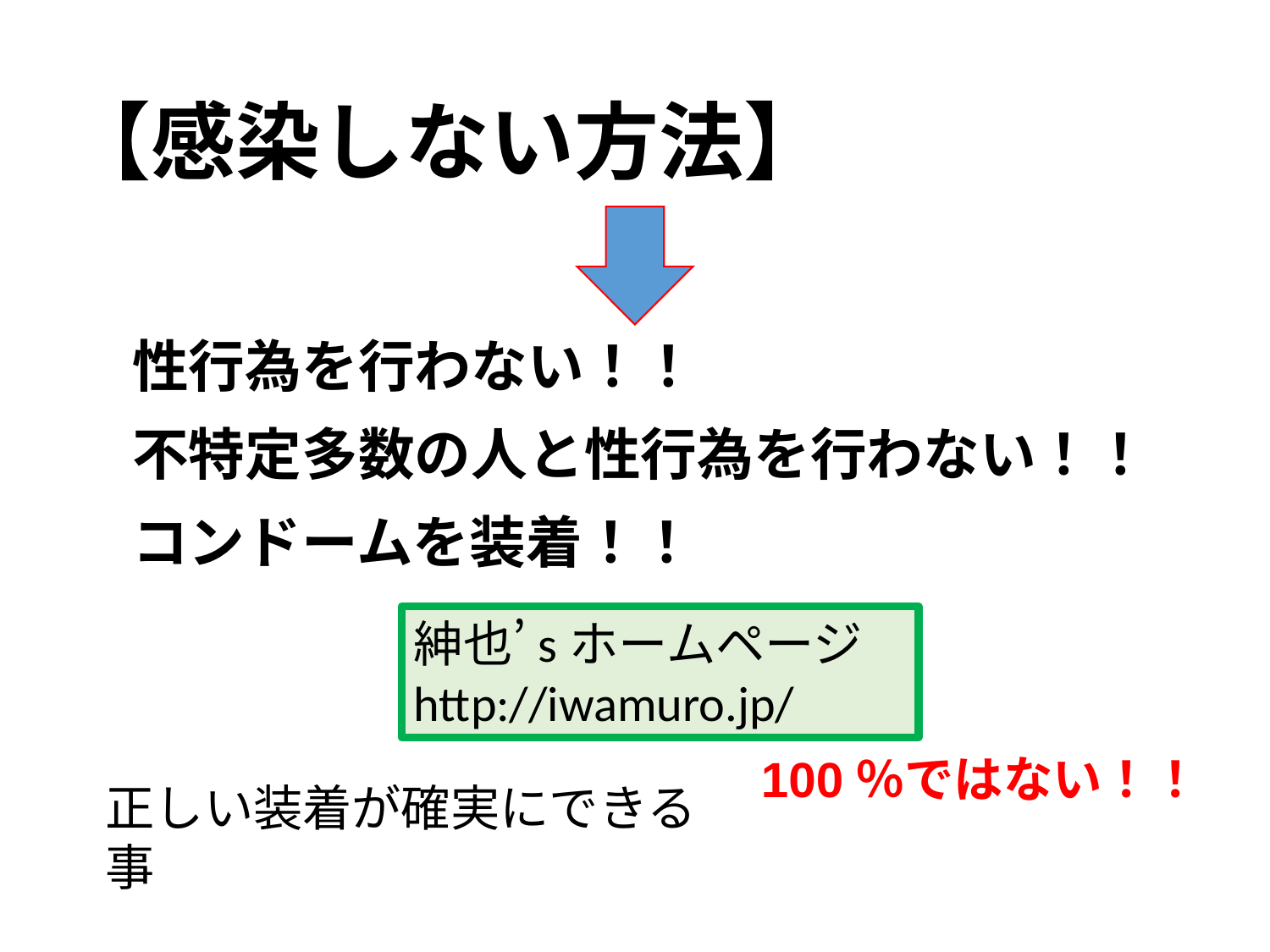

【感染しない方法】

性行為を行わない！！
不特定多数の人と性行為を行わない！！
コンドームを装着！！
紳也’sホームページ
http://iwamuro.jp/
100％ではない！！
正しい装着が確実にできる事